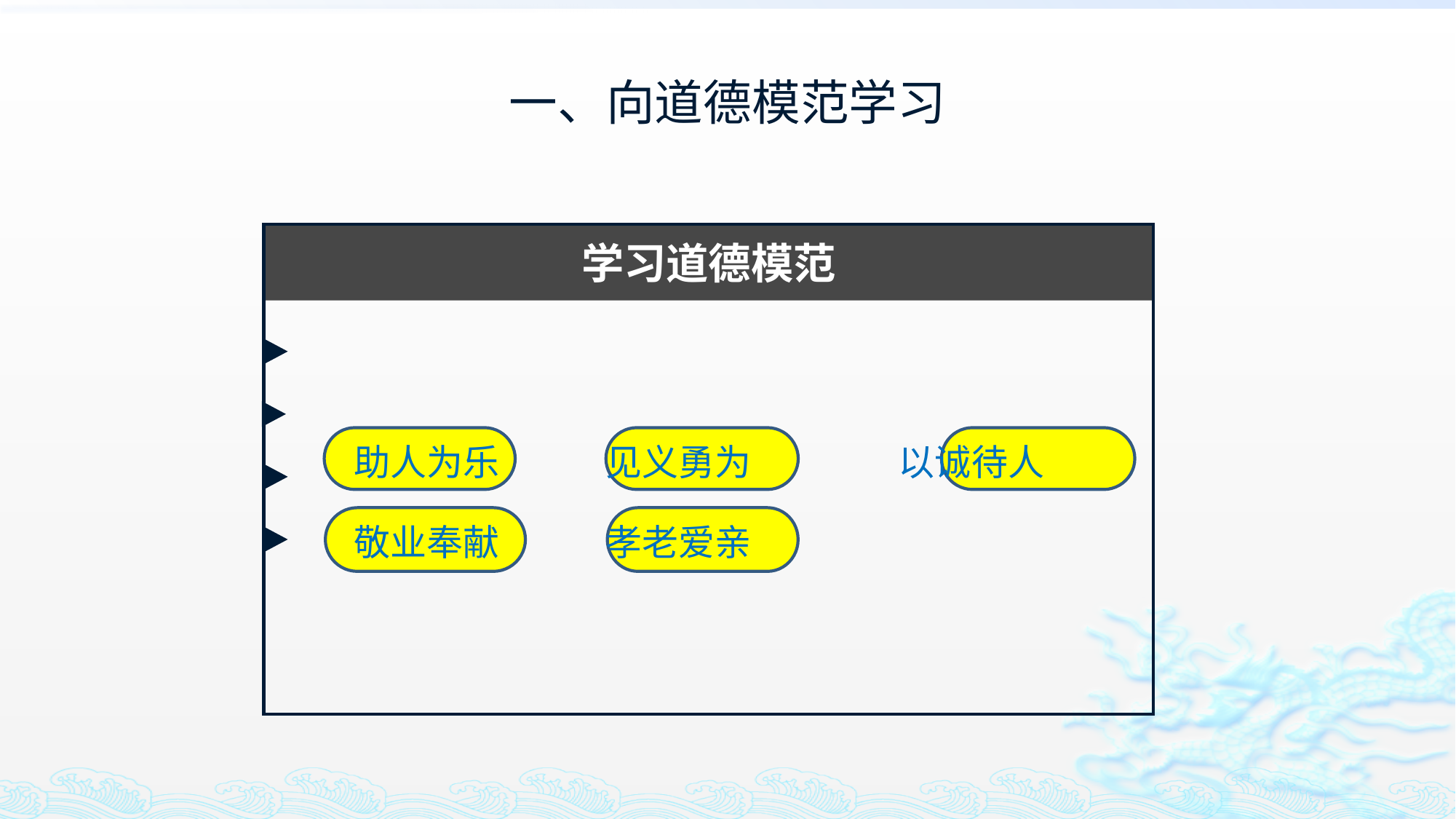

# 一、向道德模范学习

学习道德模范

   助人为乐             见义勇为                  以诚待人
   敬业奉献             孝老爱亲